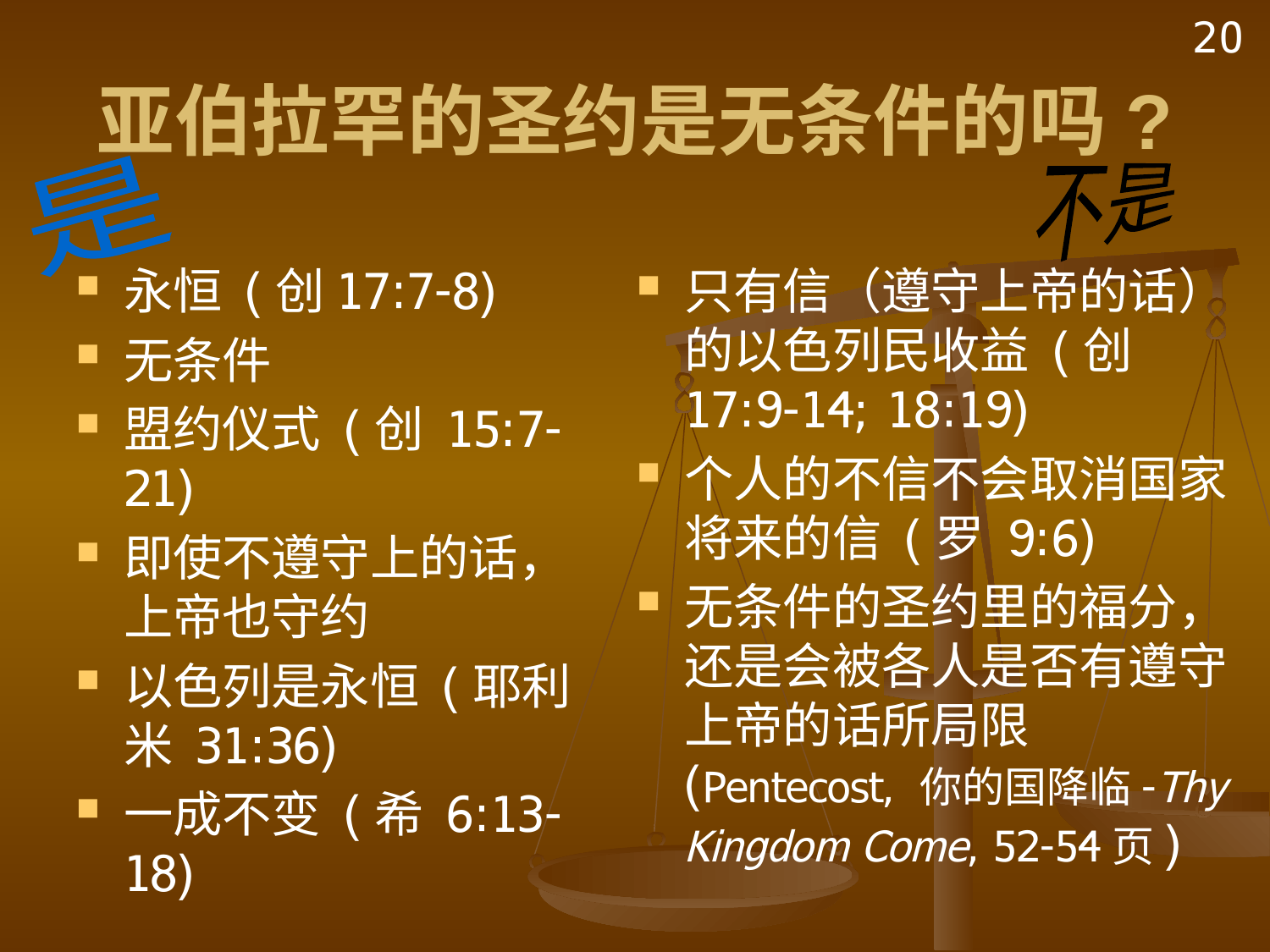

20
# 亚伯拉罕的圣约是无条件的吗?
不是
是
永恒 (创17:7-8)
无条件
盟约仪式 (创 15:7-21)
即使不遵守上的话，上帝也守约
以色列是永恒 (耶利米 31:36)
一成不变 (希 6:13-18)
只有信（遵守上帝的话）的以色列民收益 (创 17:9-14; 18:19)
个人的不信不会取消国家将来的信 (罗 9:6)
无条件的圣约里的福分，还是会被各人是否有遵守上帝的话所局限 (Pentecost, 你的国降临-Thy Kingdom Come, 52-54页)